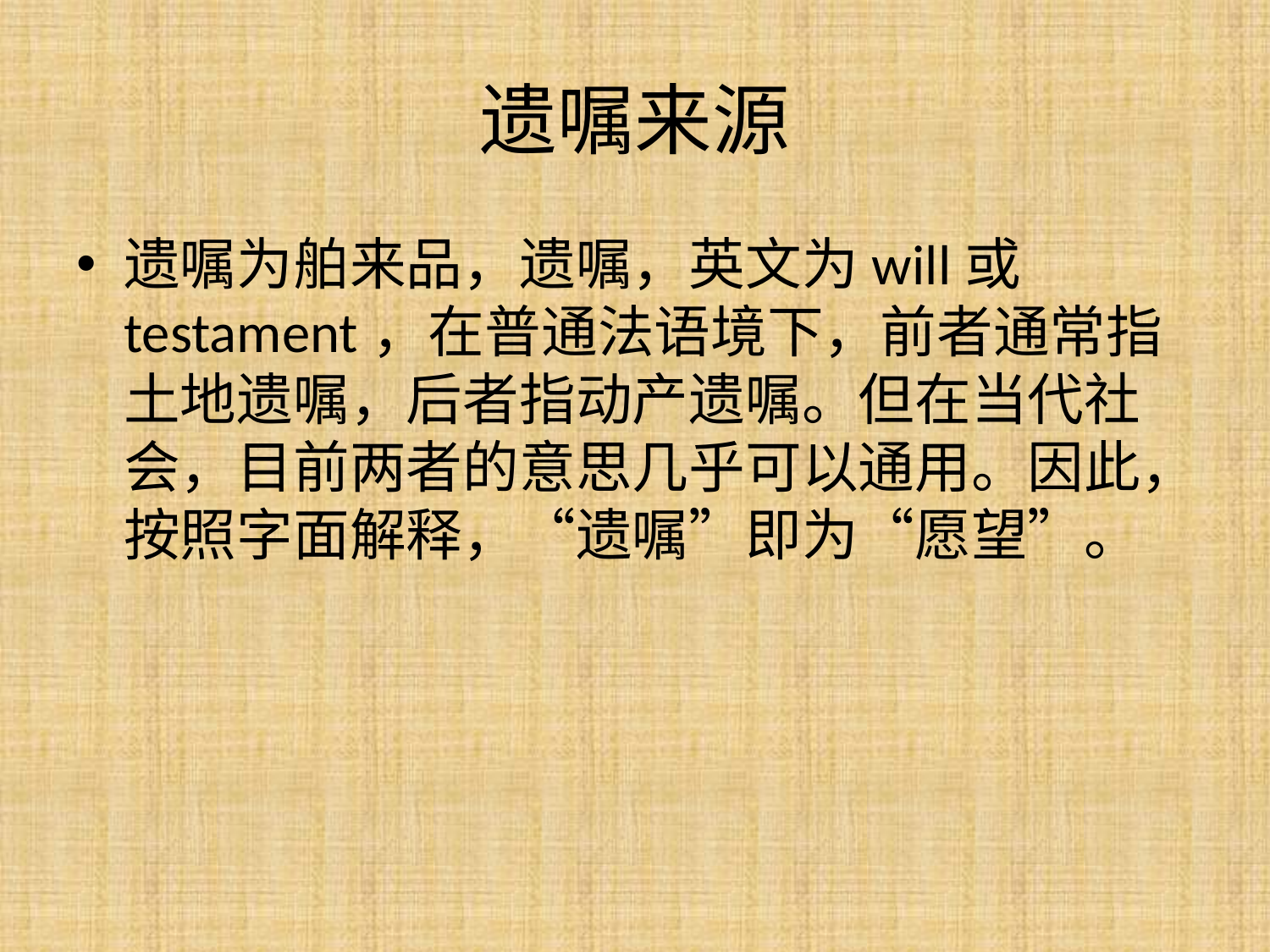

# 遗嘱来源
遗嘱为舶来品，遗嘱，英文为will或testament，在普通法语境下，前者通常指土地遗嘱，后者指动产遗嘱。但在当代社会，目前两者的意思几乎可以通用。因此，按照字面解释，“遗嘱”即为“愿望”。